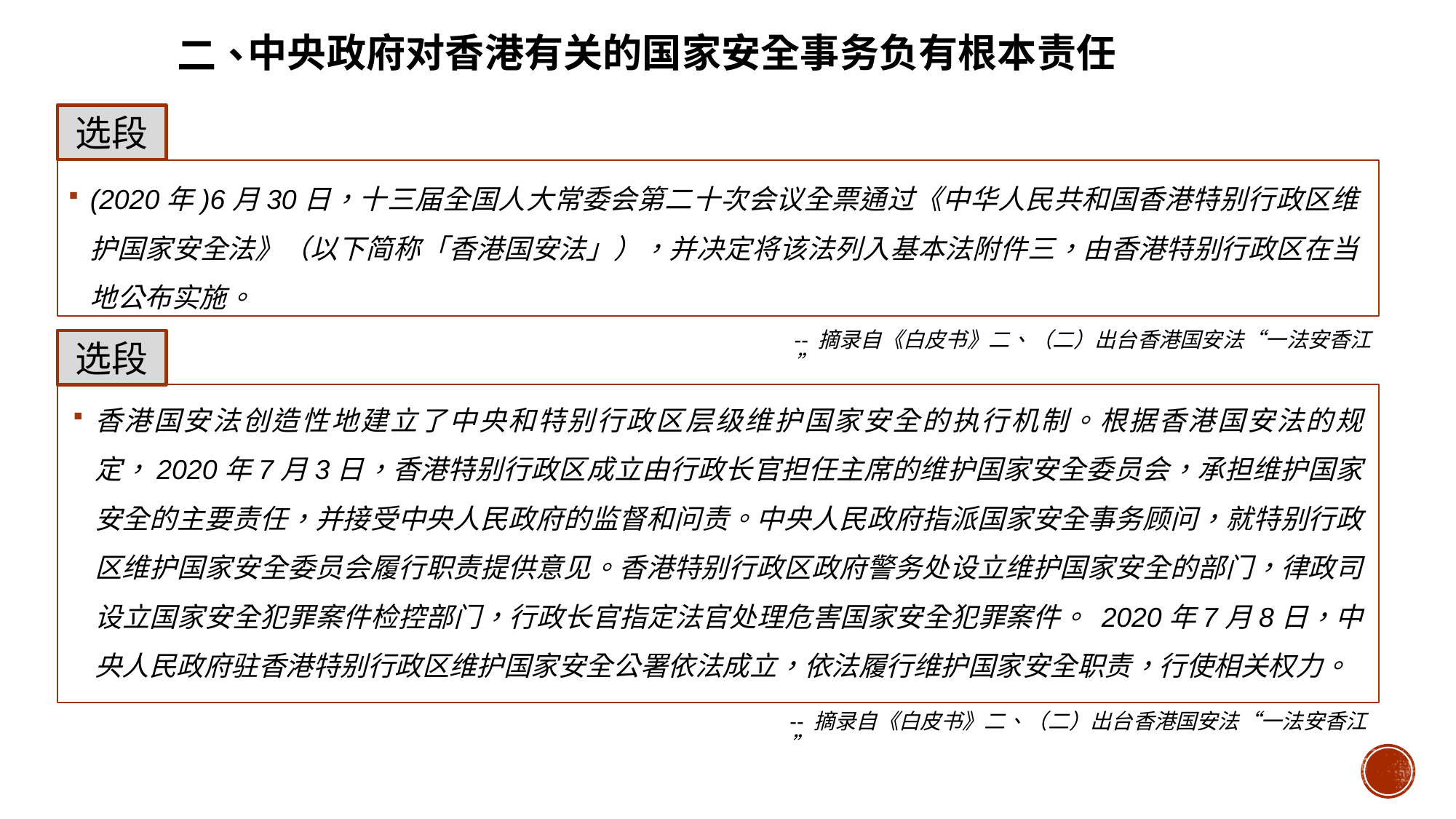

二、
中央政府对香港有关的国家安全事务负有根本责任

选段
(2020年)6月30日，十三届全国人大常委会第二十次会议全票通过《中华人民共和国香港特别行政区维护国家安全法》（以下简称「香港国安法」），并决定将该法列入基本法附件三，由香港特别行政区在当地公布实施。

-- 摘录自《白皮书》二、（二）出台香港国安法“一法安香江”
选段
香港国安法创造性地建立了中央和特别行政区层级维护国家安全的执行机制。根据香港国安法的规定，2020年7月3日，香港特别行政区成立由行政长官担任主席的维护国家安全委员会，承担维护国家安全的主要责任，并接受中央人民政府的监督和问责。中央人民政府指派国家安全事务顾问，就特别行政区维护国家安全委员会履行职责提供意见。香港特别行政区政府警务处设立维护国家安全的部门，律政司设立国家安全犯罪案件检控部门，行政长官指定法官处理危害国家安全犯罪案件。 2020年7月8日，中央人民政府驻香港特别行政区维护国家安全公署依法成立，依法履行维护国家安全职责，行使相关权力。

-- 摘录自《白皮书》二、（二）出台香港国安法“一法安香江”